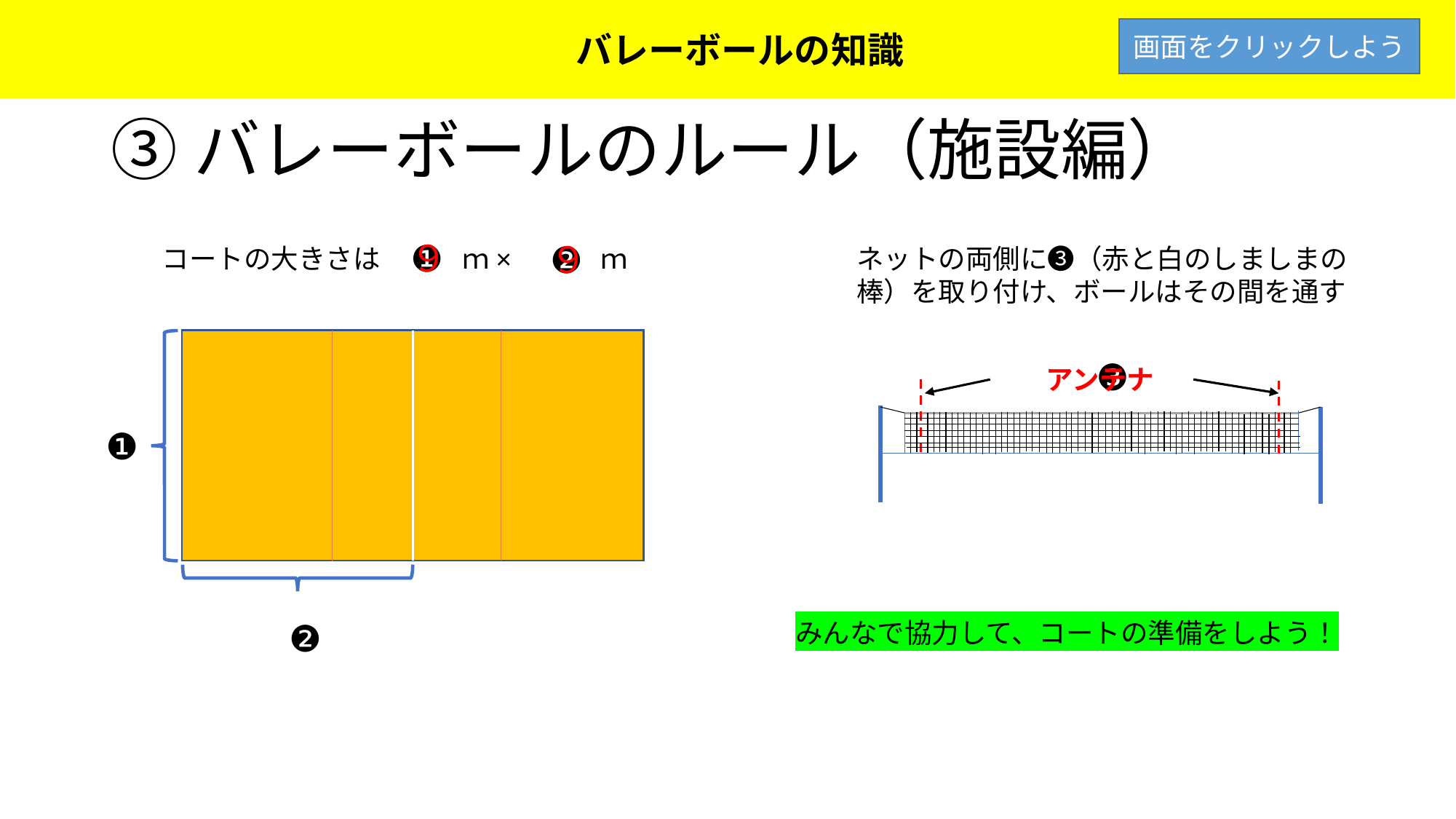

バレーボールの知識

バレーボールの知識
画面をクリックしよう
# ③バレーボールのルール（施設編）
９
❶
９
❷
コートの大きさは　　　ｍ×　　　ｍ
ネットの両側に❸（赤と白のしましまの棒）を取り付け、ボールはその間を通す

❸
アンテナ
❶

❷
みんなで協力して、コートの準備をしよう！